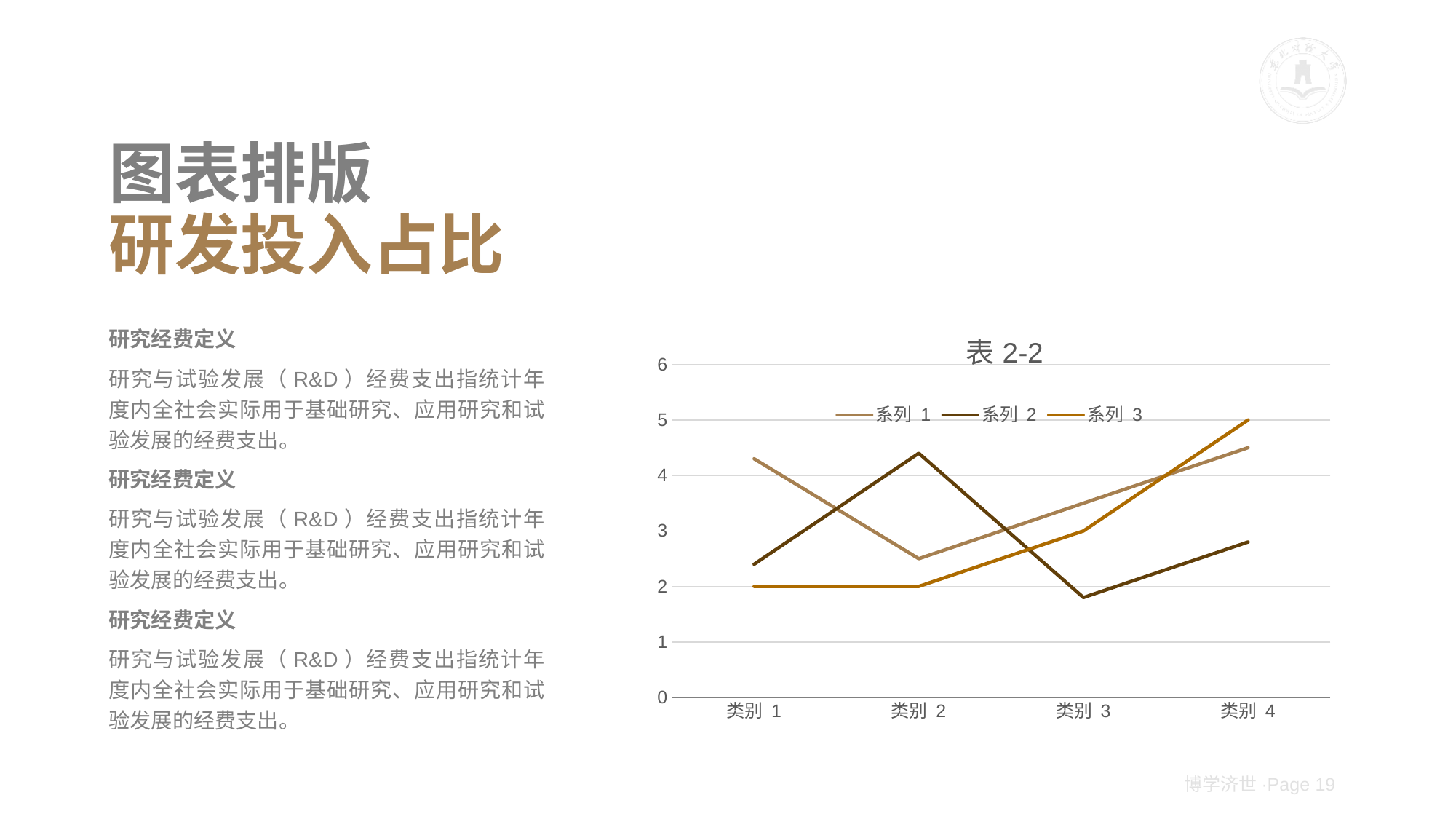

# 图表排版 研发投入占比

### Chart: 表2-2

| Category | 系列 1 | 系列 2 | 系列 3 |
|---|---|---|---|
| 类别 1 | 4.3 | 2.4 | 2.0 |
| 类别 2 | 2.5 | 4.4 | 2.0 |
| 类别 3 | 3.5 | 1.8 | 3.0 |
| 类别 4 | 4.5 | 2.8 | 5.0 |
研究经费定义
研究与试验发展（R&D）经费支出指统计年度内全社会实际用于基础研究、应用研究和试验发展的经费支出。
研究经费定义
研究与试验发展（R&D）经费支出指统计年度内全社会实际用于基础研究、应用研究和试验发展的经费支出。
研究经费定义
研究与试验发展（R&D）经费支出指统计年度内全社会实际用于基础研究、应用研究和试验发展的经费支出。
博学济世·Page 19
右侧图表可以换成其他smartart图示或数据图表使用